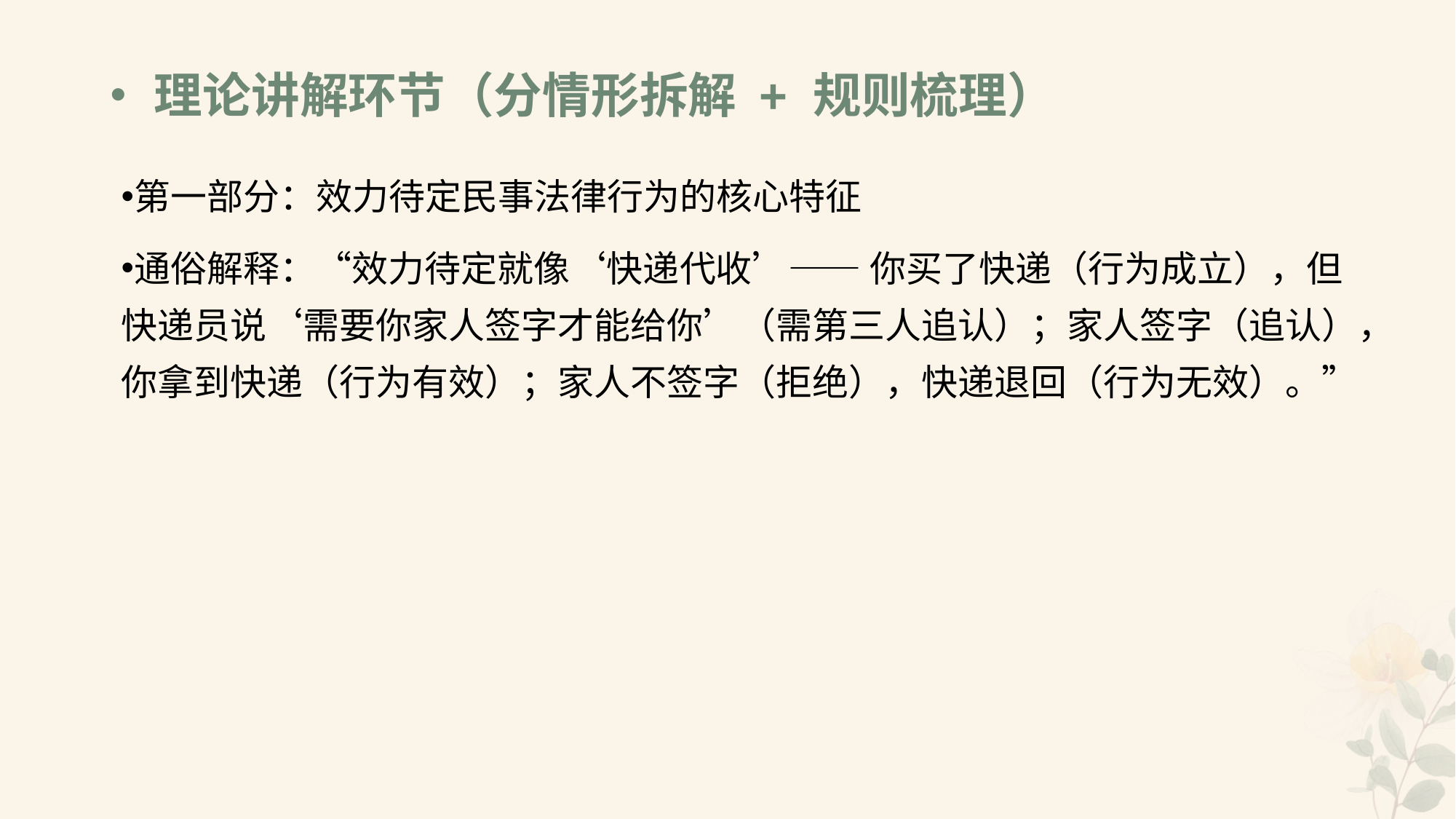

# •理论讲解环节（分情形拆解 + 规则梳理）
第一部分：效力待定民事法律行为的核心特征
通俗解释：“效力待定就像‘快递代收’—— 你买了快递（行为成立），但快递员说‘需要你家人签字才能给你’（需第三人追认）；家人签字（追认），你拿到快递（行为有效）；家人不签字（拒绝），快递退回（行为无效）。”